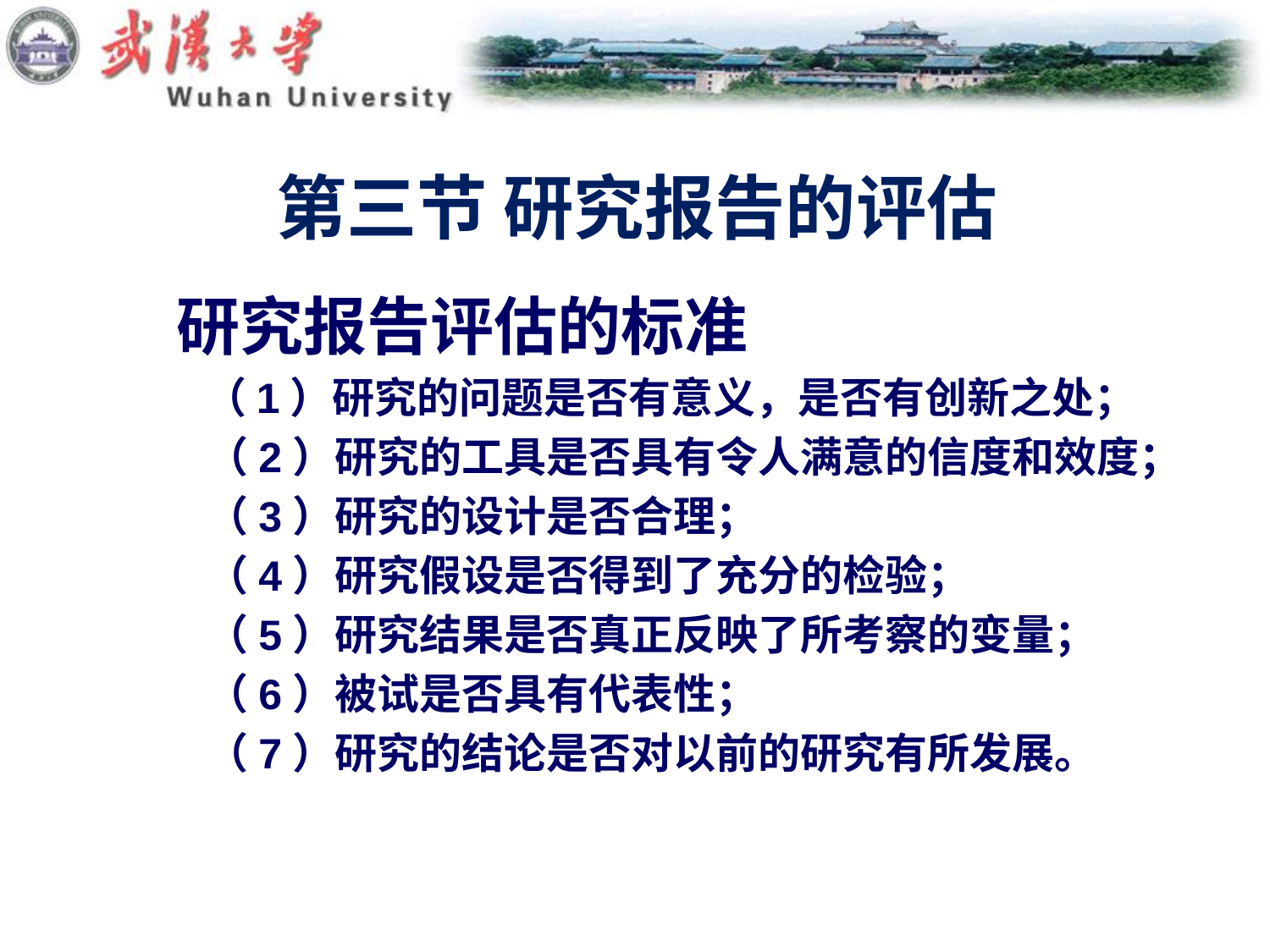

# 第三节 研究报告的评估
研究报告评估的标准
  （1）研究的问题是否有意义，是否有创新之处；
  （2）研究的工具是否具有令人满意的信度和效度；
  （3）研究的设计是否合理；
  （4）研究假设是否得到了充分的检验；
  （5）研究结果是否真正反映了所考察的变量；
  （6）被试是否具有代表性；
  （7）研究的结论是否对以前的研究有所发展。